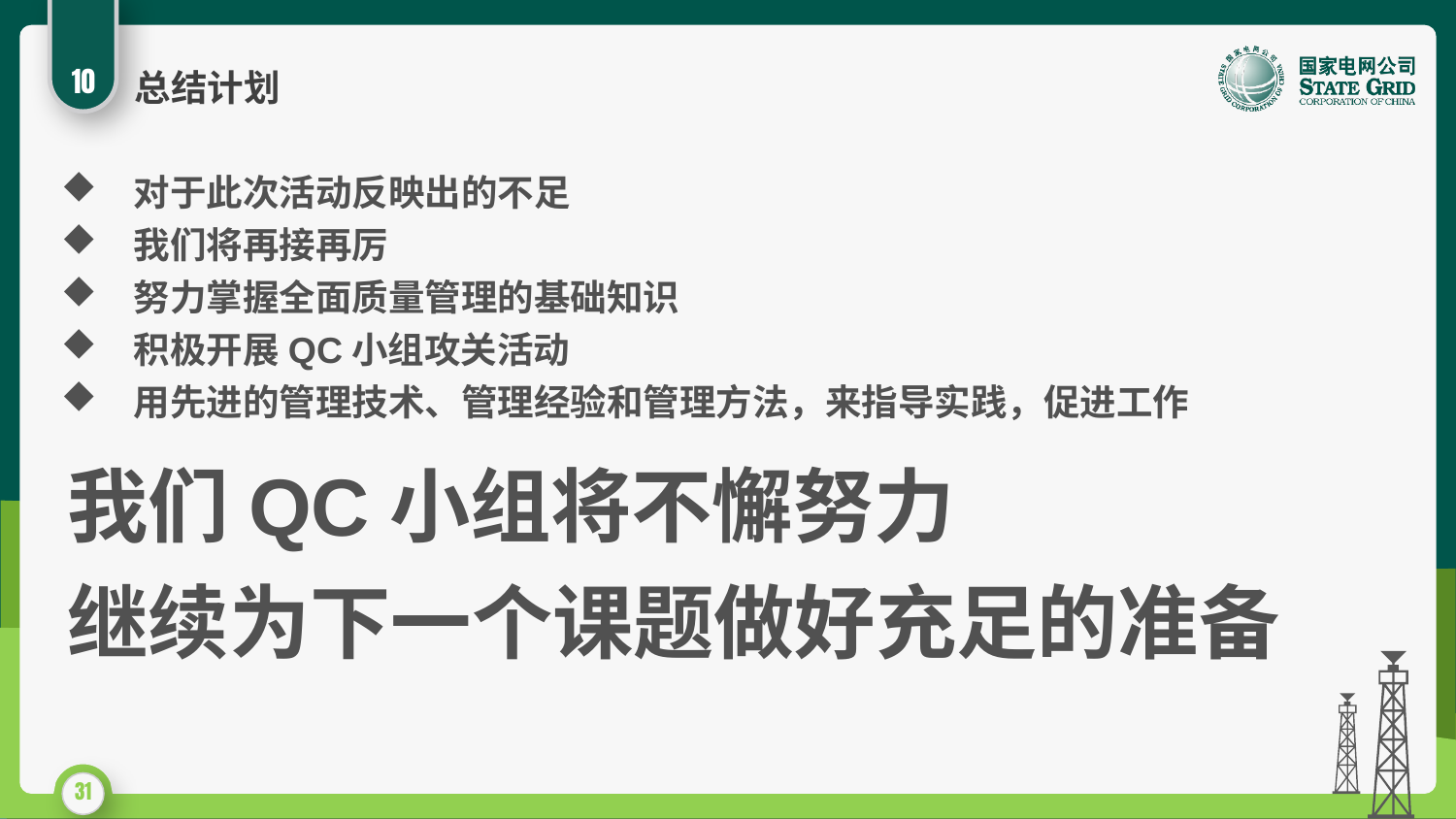

10
总结计划
对于此次活动反映出的不足
我们将再接再厉
努力掌握全面质量管理的基础知识
积极开展QC小组攻关活动
用先进的管理技术、管理经验和管理方法，来指导实践，促进工作
我们QC小组将不懈努力
继续为下一个课题做好充足的准备
31